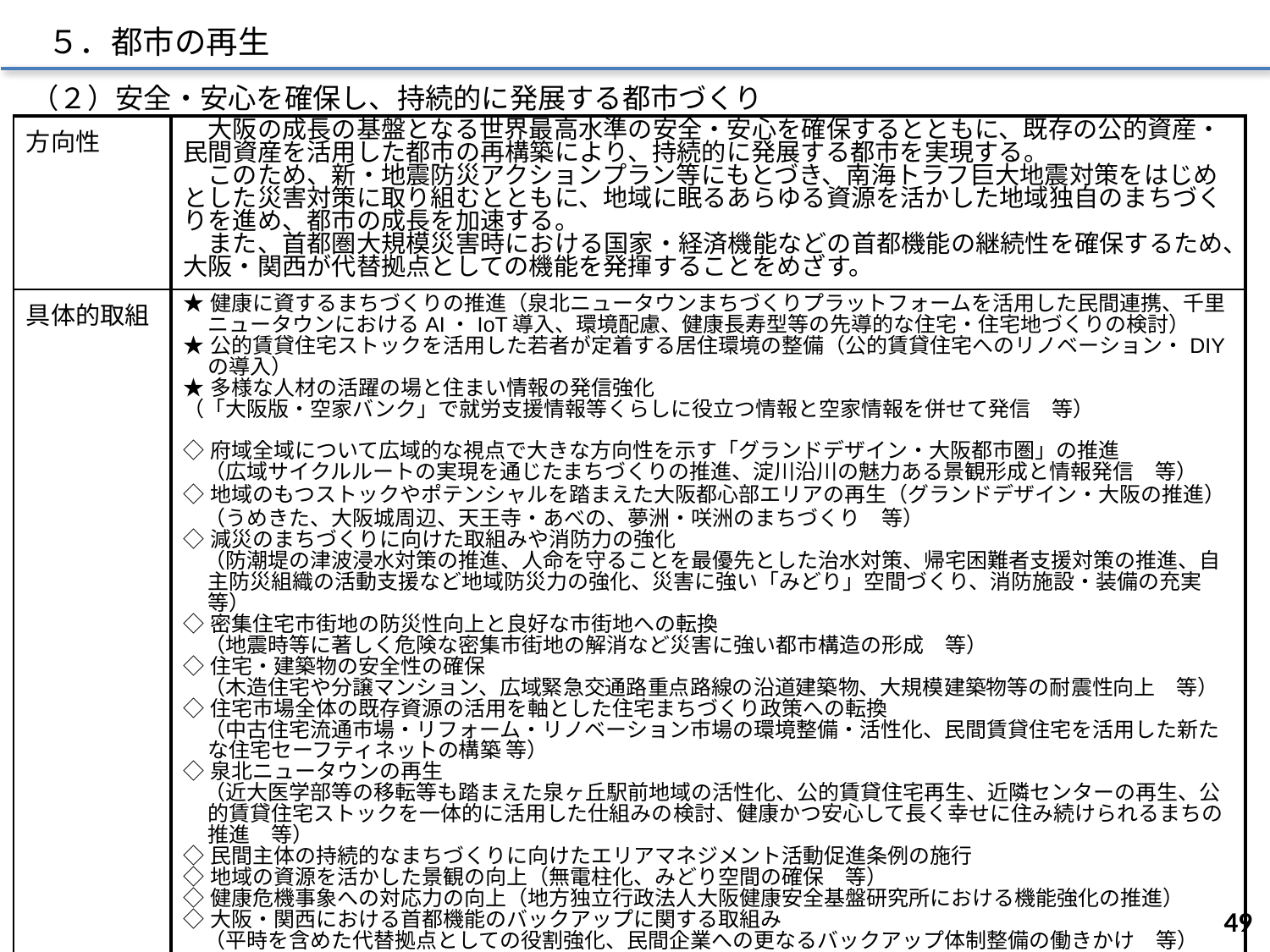

５．都市の再生
（２）安全・安心を確保し、持続的に発展する都市づくり
| 方向性 | 大阪の成長の基盤となる世界最高水準の安全・安心を確保するとともに、既存の公的資産・民間資産を活用した都市の再構築により、持続的に発展する都市を実現する。 　このため、新・地震防災アクションプラン等にもとづき、南海トラフ巨大地震対策をはじめとした災害対策に取り組むとともに、地域に眠るあらゆる資源を活かした地域独自のまちづくりを進め、都市の成長を加速する。 　また、首都圏大規模災害時における国家・経済機能などの首都機能の継続性を確保するため、大阪・関西が代替拠点としての機能を発揮することをめざす。 |
| --- | --- |
| 具体的取組 | ★健康に資するまちづくりの推進（泉北ニュータウンまちづくりプラットフォームを活用した民間連携、千里ニュータウンにおけるAI・IoT導入、環境配慮、健康長寿型等の先導的な住宅・住宅地づくりの検討） ★公的賃貸住宅ストックを活用した若者が定着する居住環境の整備（公的賃貸住宅へのリノベーション・DIYの導入） ★多様な人材の活躍の場と住まい情報の発信強化 （「大阪版・空家バンク」で就労支援情報等くらしに役立つ情報と空家情報を併せて発信　等） ◇府域全域について広域的な視点で大きな方向性を示す「グランドデザイン・大阪都市圏」の推進 　（広域サイクルルートの実現を通じたまちづくりの推進、淀川沿川の魅力ある景観形成と情報発信　等） ◇地域のもつストックやポテンシャルを踏まえた大阪都心部エリアの再生（グランドデザイン・大阪の推進） 　（うめきた、大阪城周辺、天王寺・あべの、夢洲・咲洲のまちづくり　等） ◇減災のまちづくりに向けた取組みや消防力の強化 　（防潮堤の津波浸水対策の推進、人命を守ることを最優先とした治水対策、帰宅困難者支援対策の推進、自主防災組織の活動支援など地域防災力の強化、災害に強い「みどり」空間づくり、消防施設・装備の充実　等） ◇密集住宅市街地の防災性向上と良好な市街地への転換 　（地震時等に著しく危険な密集市街地の解消など災害に強い都市構造の形成　等） ◇住宅・建築物の安全性の確保 　（木造住宅や分譲マンション、広域緊急交通路重点路線の沿道建築物、大規模建築物等の耐震性向上　等） ◇住宅市場全体の既存資源の活用を軸とした住宅まちづくり政策への転換 　（中古住宅流通市場・リフォーム・リノベーション市場の環境整備・活性化、民間賃貸住宅を活用した新たな住宅セーフティネットの構築 等） ◇泉北ニュータウンの再生 　（近大医学部等の移転等も踏まえた泉ヶ丘駅前地域の活性化、公的賃貸住宅再生、近隣センターの再生、公的賃貸住宅ストックを一体的に活用した仕組みの検討、健康かつ安心して長く幸せに住み続けられるまちの推進　等） ◇民間主体の持続的なまちづくりに向けたエリアマネジメント活動促進条例の施行 ◇地域の資源を活かした景観の向上（無電柱化、みどり空間の確保　等） ◇健康危機事象への対応力の向上（地方独立行政法人大阪健康安全基盤研究所における機能強化の推進） ◇大阪・関西における首都機能のバックアップに関する取組み 　（平時を含めた代替拠点としての役割強化、民間企業への更なるバックアップ体制整備の働きかけ　等） |
49